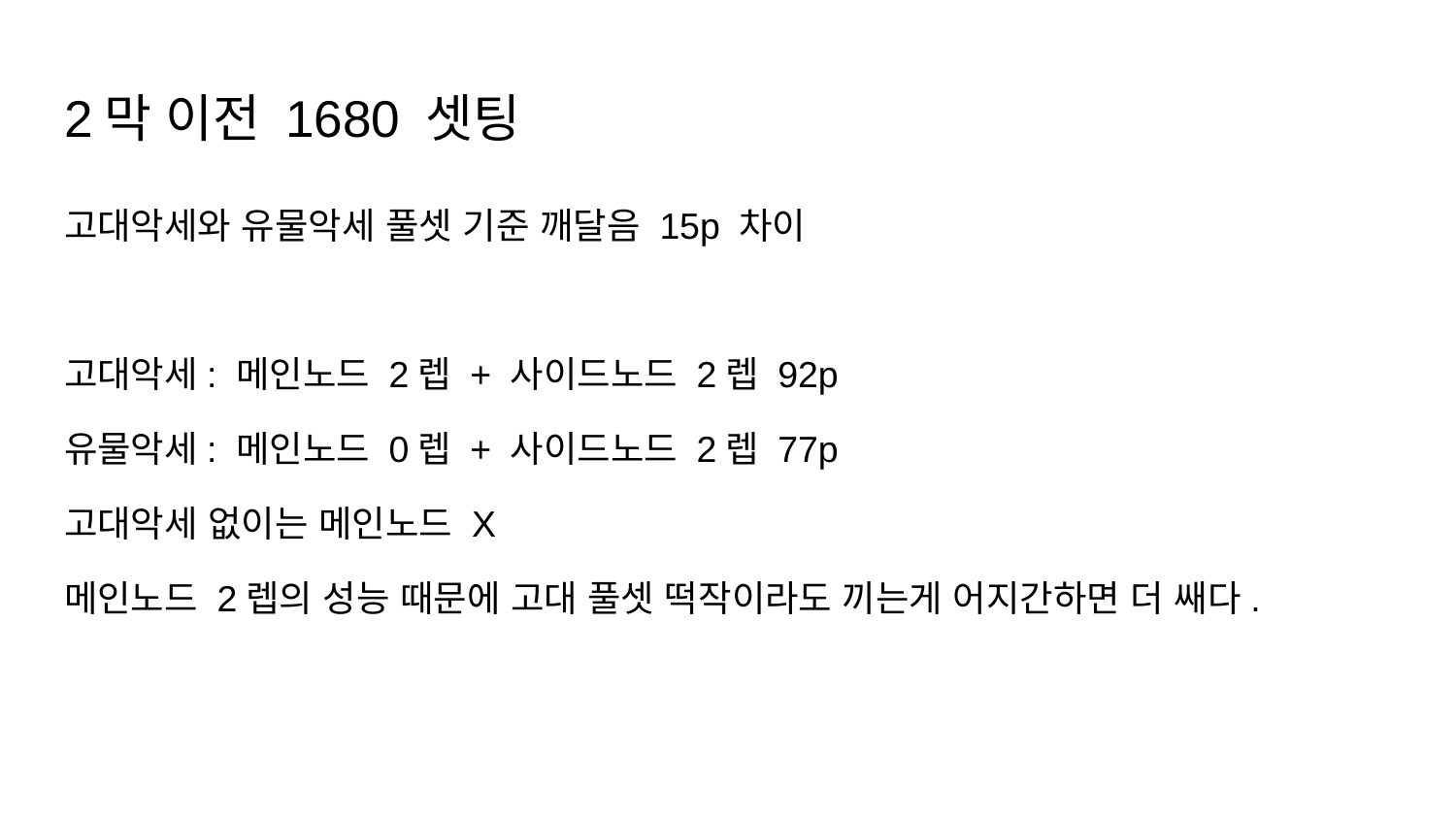

# 2막 이전 1680 셋팅
고대악세와 유물악세 풀셋 기준 깨달음 15p 차이

고대악세: 메인노드 2렙 + 사이드노드 2렙 92p
유물악세: 메인노드 0렙 + 사이드노드 2렙 77p
고대악세 없이는 메인노드 X
메인노드 2렙의 성능 때문에 고대 풀셋 떡작이라도 끼는게 어지간하면 더 쌔다.